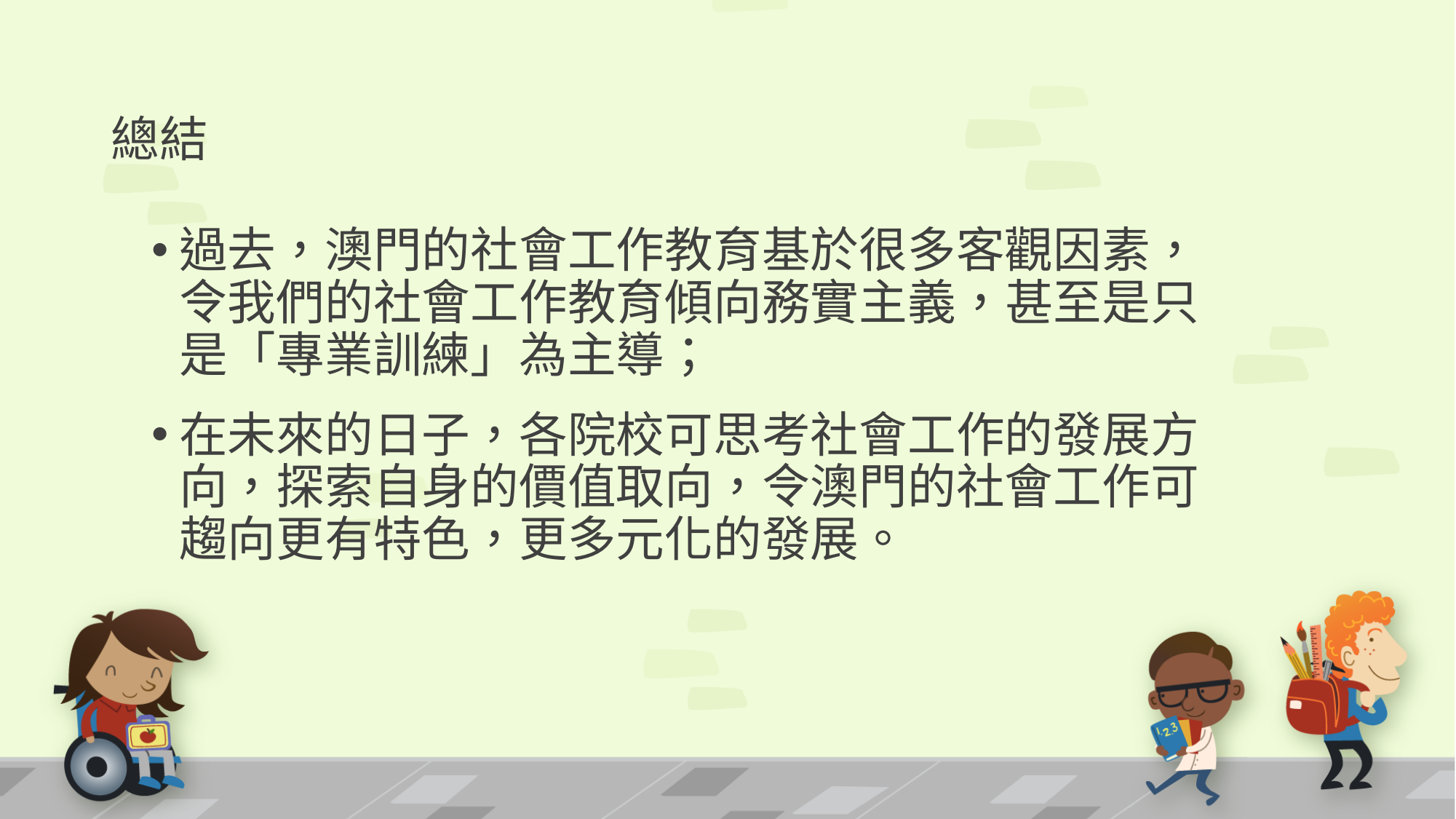

# 總結
過去，澳門的社會工作教育基於很多客觀因素，令我們的社會工作教育傾向務實主義，甚至是只是「專業訓練」為主導；
在未來的日子，各院校可思考社會工作的發展方向，探索自身的價值取向，令澳門的社會工作可趨向更有特色，更多元化的發展。